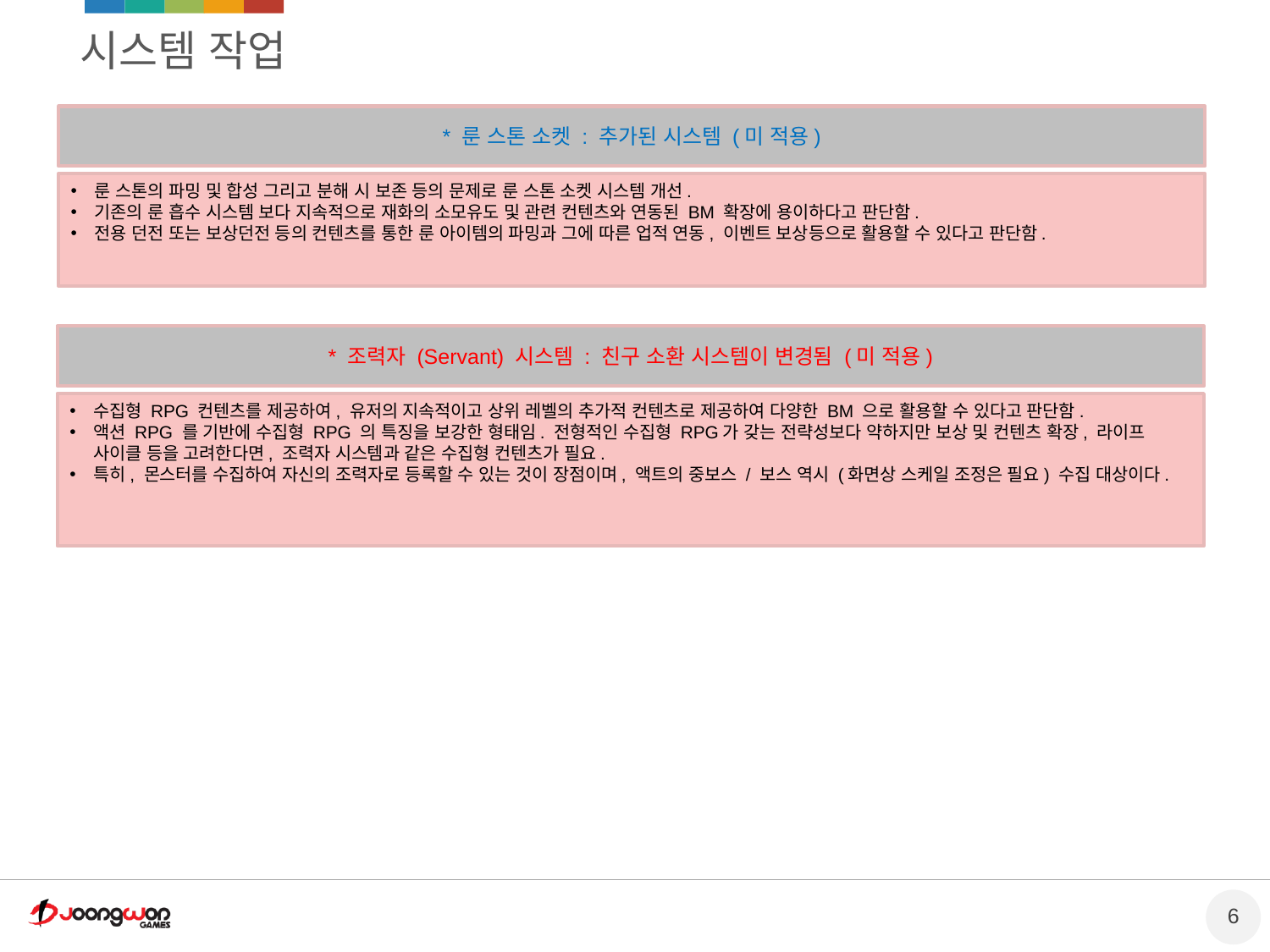

# 시스템 작업
* 룬 스톤 소켓 : 추가된 시스템 (미 적용)
룬 스톤의 파밍 및 합성 그리고 분해 시 보존 등의 문제로 룬 스톤 소켓 시스템 개선.
기존의 룬 흡수 시스템 보다 지속적으로 재화의 소모유도 및 관련 컨텐츠와 연동된 BM 확장에 용이하다고 판단함.
전용 던전 또는 보상던전 등의 컨텐츠를 통한 룬 아이템의 파밍과 그에 따른 업적 연동, 이벤트 보상등으로 활용할 수 있다고 판단함.
* 조력자 (Servant) 시스템 : 친구 소환 시스템이 변경됨 (미 적용)
수집형 RPG 컨텐츠를 제공하여, 유저의 지속적이고 상위 레벨의 추가적 컨텐츠로 제공하여 다양한 BM 으로 활용할 수 있다고 판단함.
액션 RPG 를 기반에 수집형 RPG 의 특징을 보강한 형태임. 전형적인 수집형 RPG가 갖는 전략성보다 약하지만 보상 및 컨텐츠 확장, 라이프 사이클 등을 고려한다면, 조력자 시스템과 같은 수집형 컨텐츠가 필요.
특히, 몬스터를 수집하여 자신의 조력자로 등록할 수 있는 것이 장점이며, 액트의 중보스 / 보스 역시 (화면상 스케일 조정은 필요) 수집 대상이다.